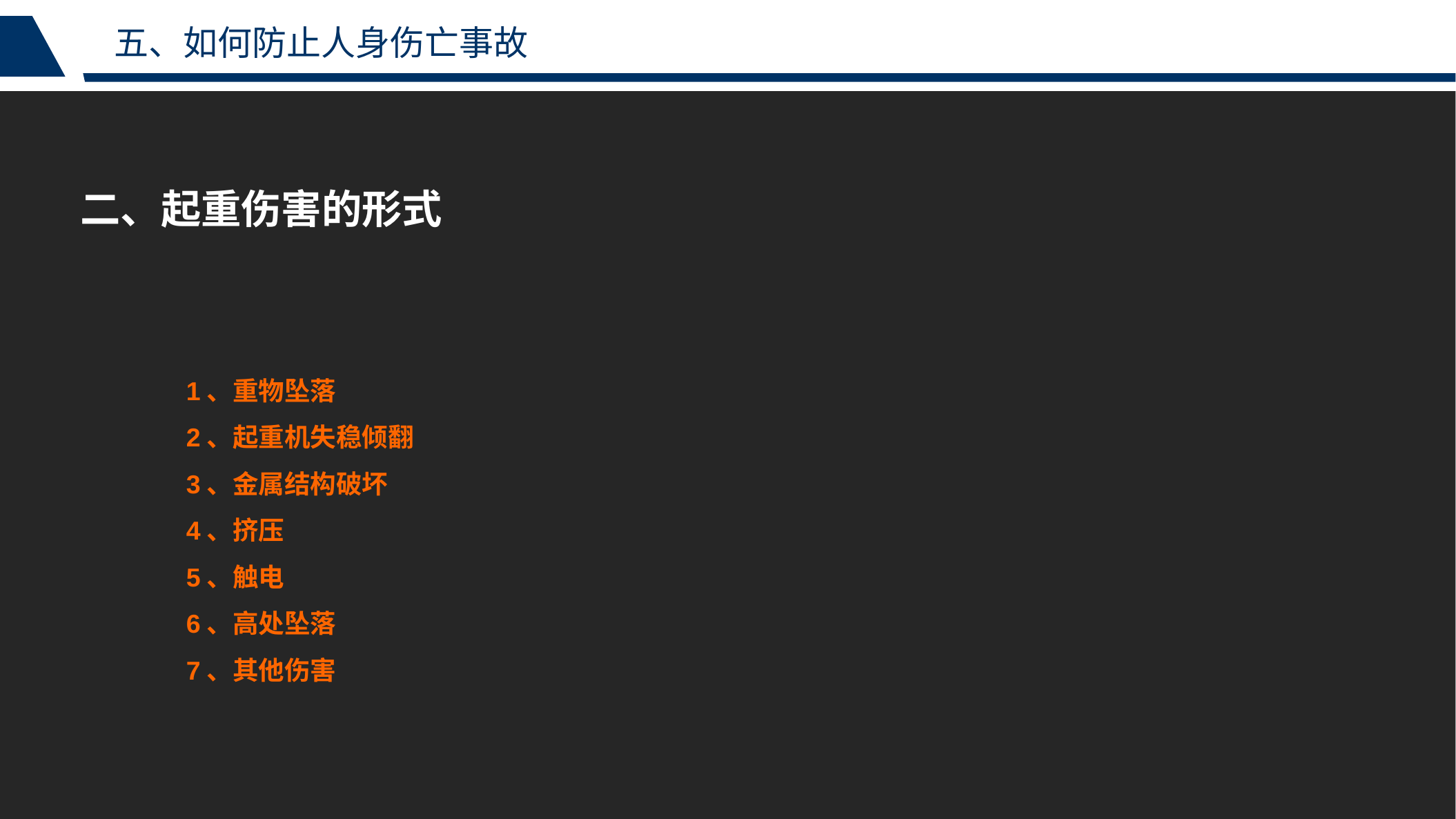

五、如何防止人身伤亡事故

二、起重伤害的形式
1、重物坠落
2、起重机失稳倾翻
3、金属结构破坏
4、挤压
5、触电
6、高处坠落
7、其他伤害